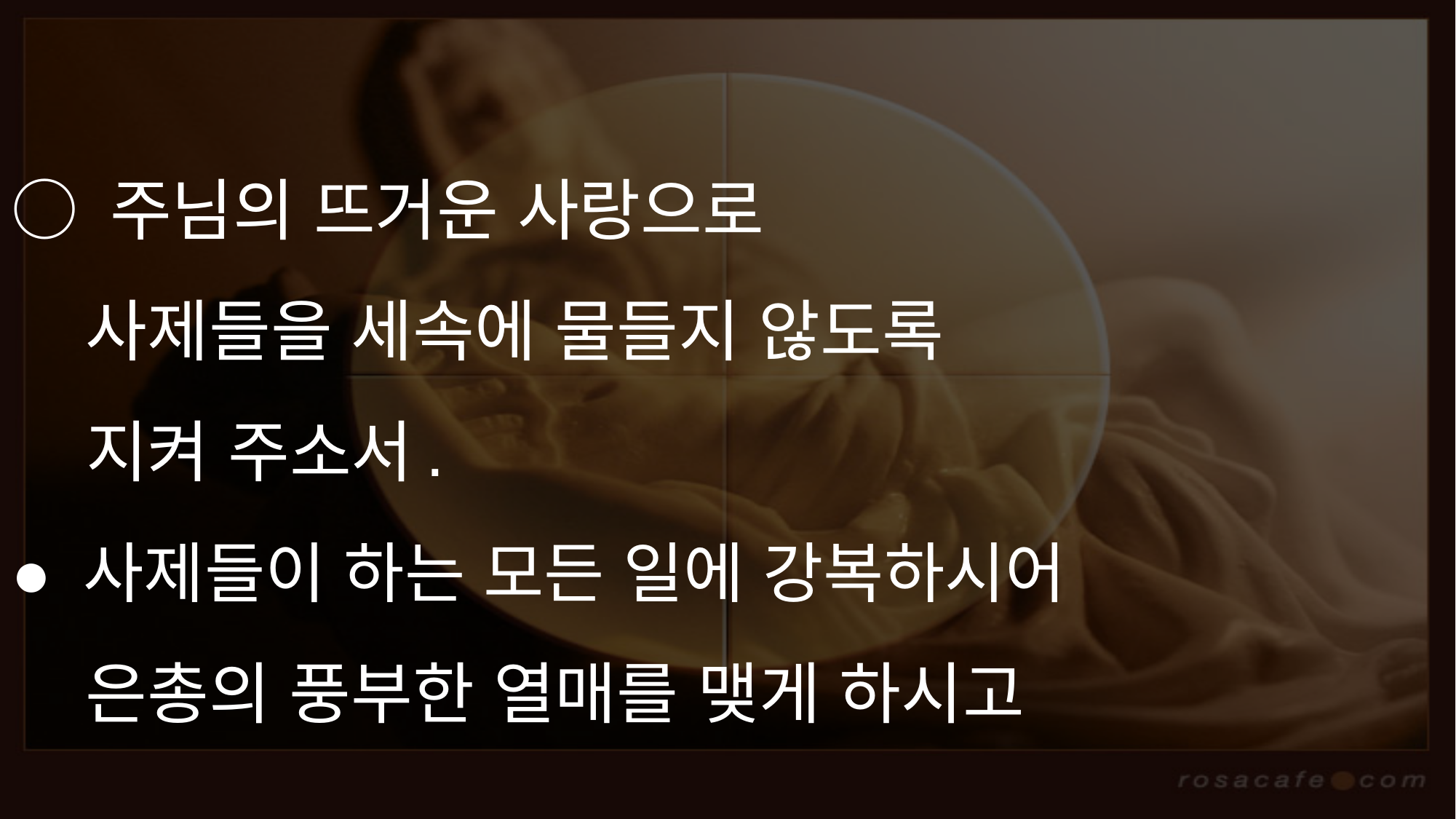

# ○ 주님의 뜨거운 사랑으로     사제들을 세속에 물들지 않도록 지켜 주소서. ● 사제들이 하는 모든 일에 강복하시어     은총의 풍부한 열매를 맺게 하시고